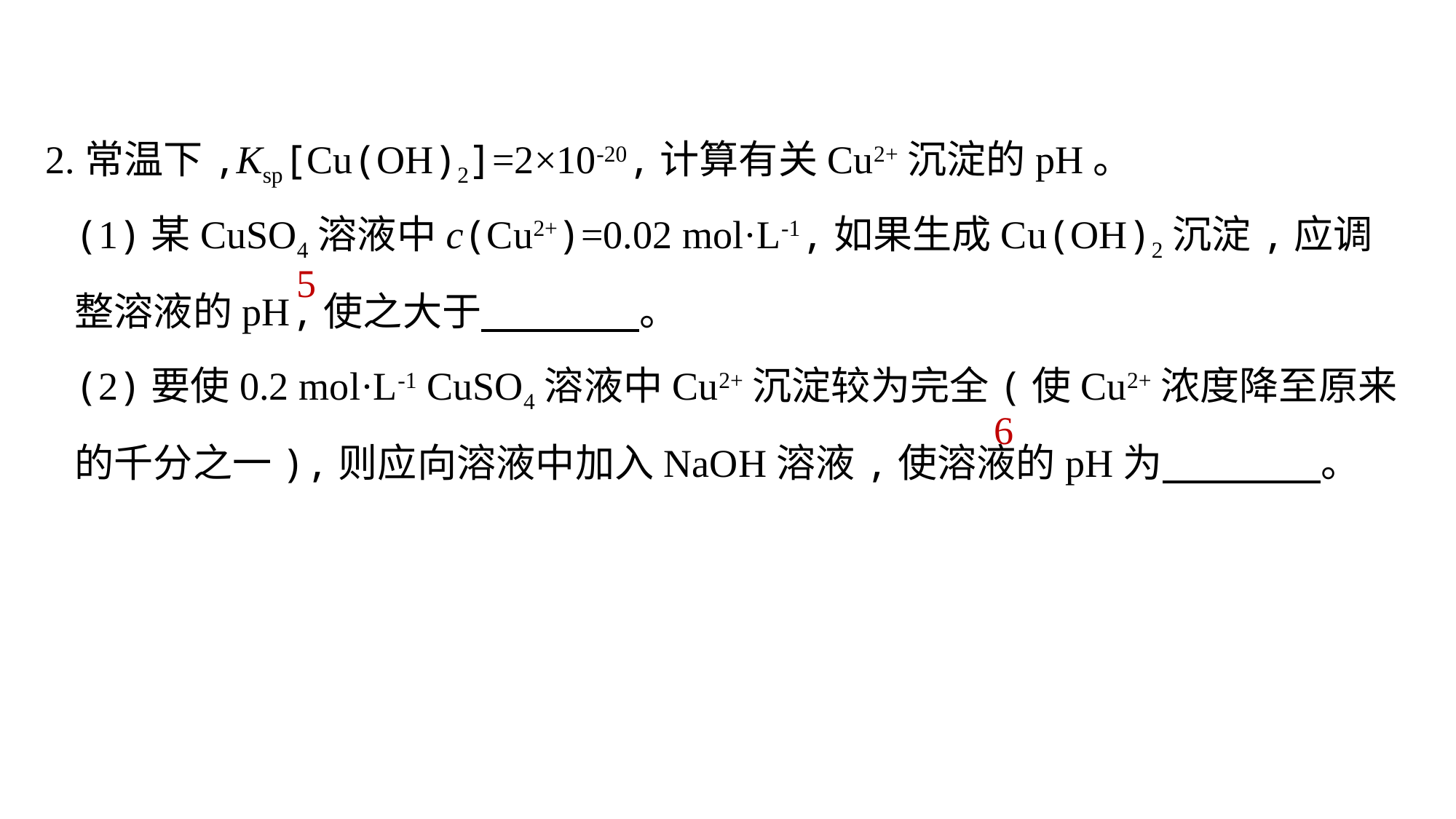

2.常温下,Ksp[Cu(OH)2]=2×10-20,计算有关Cu2+沉淀的pH。
(1)某CuSO4溶液中c(Cu2+)=0.02 mol·L-1,如果生成Cu(OH)2沉淀,应调整溶液的pH,使之大于　　　　。
(2)要使0.2 mol·L-1 CuSO4溶液中Cu2+沉淀较为完全(使Cu2+浓度降至原来的千分之一),则应向溶液中加入NaOH溶液,使溶液的pH为　　　　。
5
6